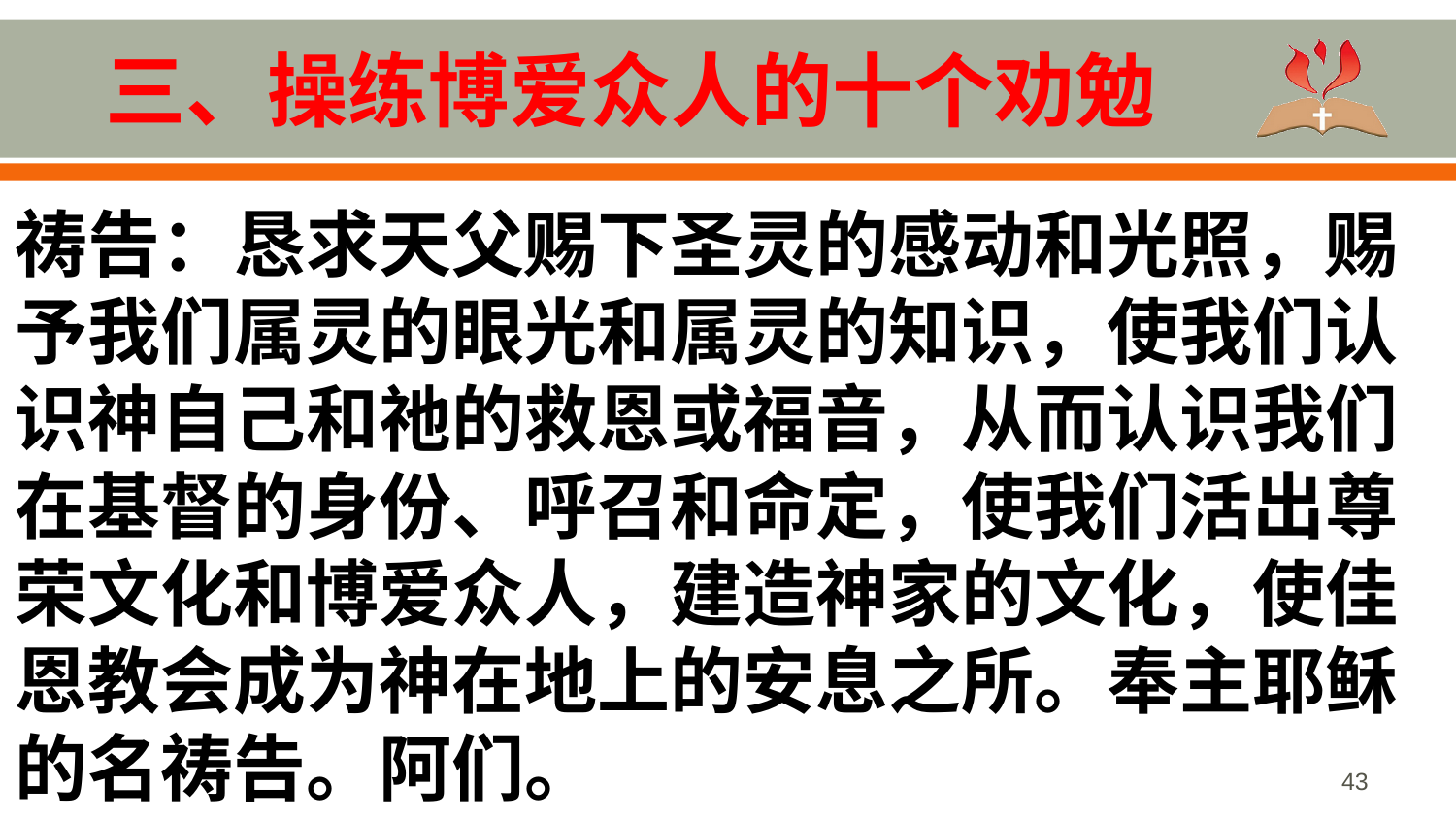

# 三、操练博爱众人的十个劝勉
祷告：恳求天父赐下圣灵的感动和光照，赐予我们属灵的眼光和属灵的知识，使我们认识神自己和祂的救恩或福音，从而认识我们在基督的身份、呼召和命定，使我们活出尊荣文化和博爱众人，建造神家的文化，使佳恩教会成为神在地上的安息之所。奉主耶稣的名祷告。阿们。

43